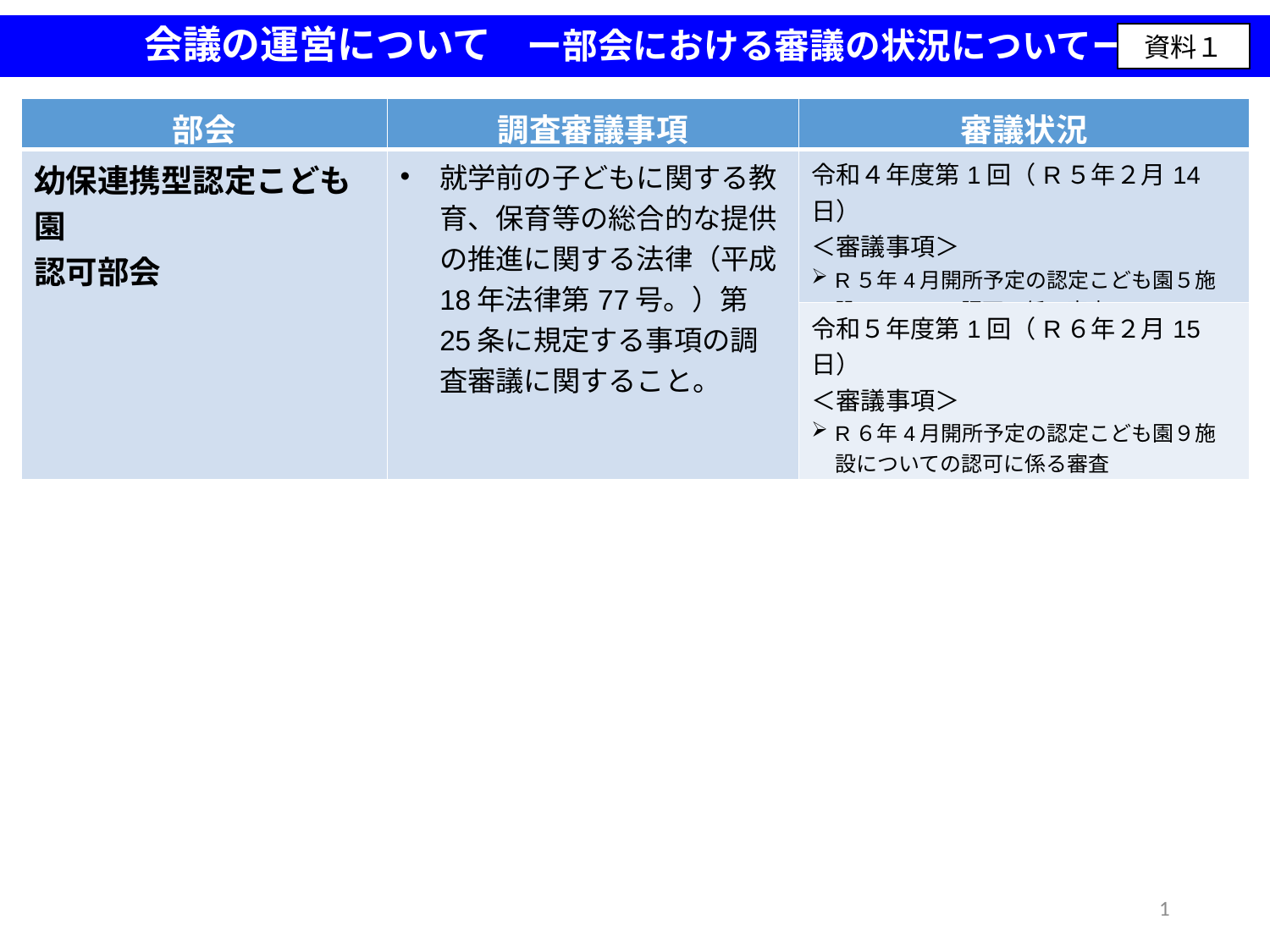

会議の運営について　ー部会における審議の状況についてー
資料１
| 部会 | 調査審議事項 | 審議状況 |
| --- | --- | --- |
| 幼保連携型認定こども園 認可部会 | 就学前の子どもに関する教育、保育等の総合的な提供の推進に関する法律（平成18年法律第77号。）第25条に規定する事項の調査審議に関すること。 | 令和４年度第1回（R５年２月14日） ＜審議事項＞ R５年4月開所予定の認定こども園５施設についての認可に係る審査 |
|  |  | 令和５年度第1回（R６年２月15日） ＜審議事項＞ R６年4月開所予定の認定こども園９施設についての認可に係る審査 |
1